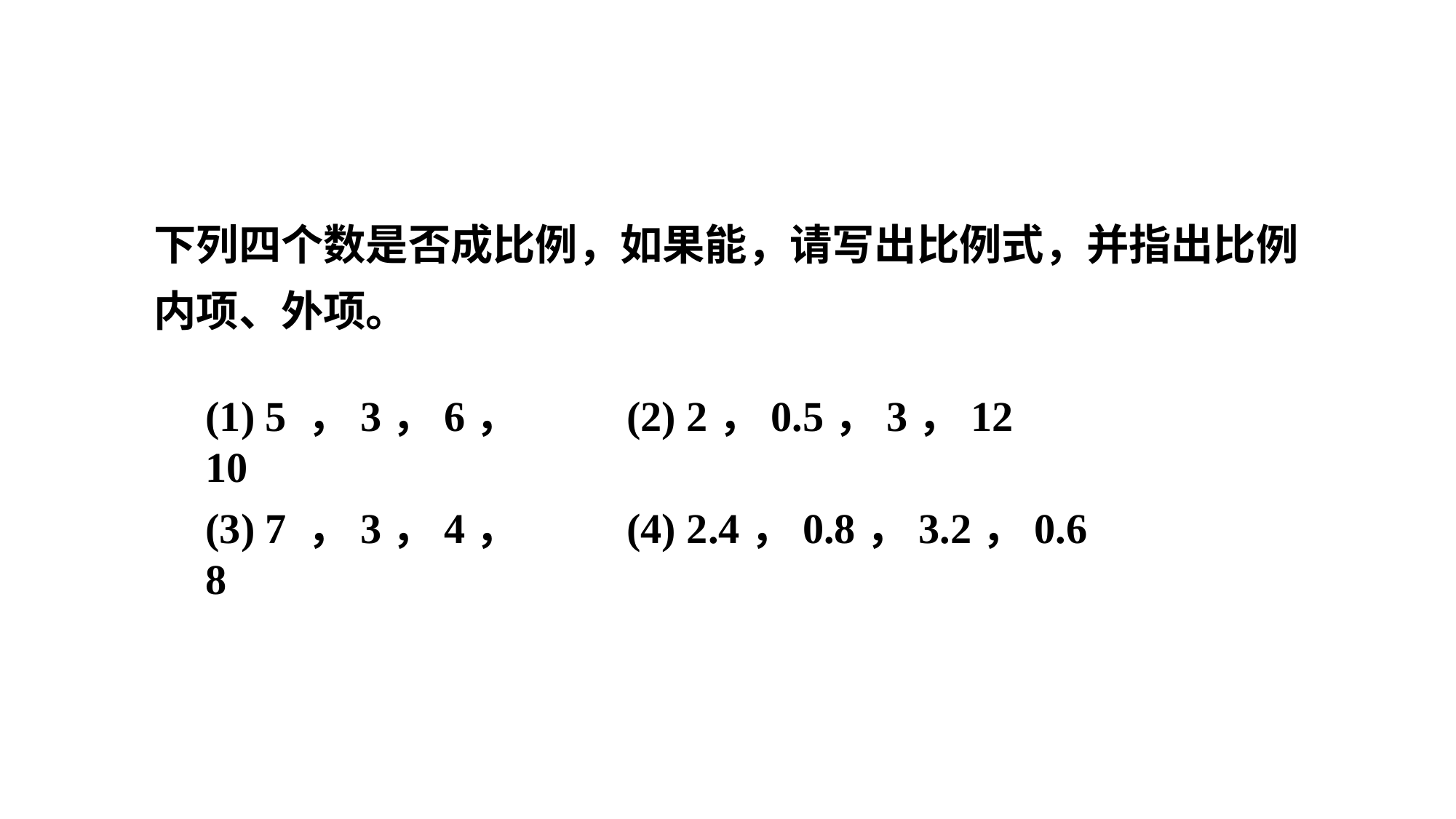

下列四个数是否成比例，如果能，请写出比例式，并指出比例内项、外项。
(1) 5 ，3，6，10
(2) 2，0.5，3，12
(3) 7 ，3，4，8
(4) 2.4，0.8，3.2，0.6